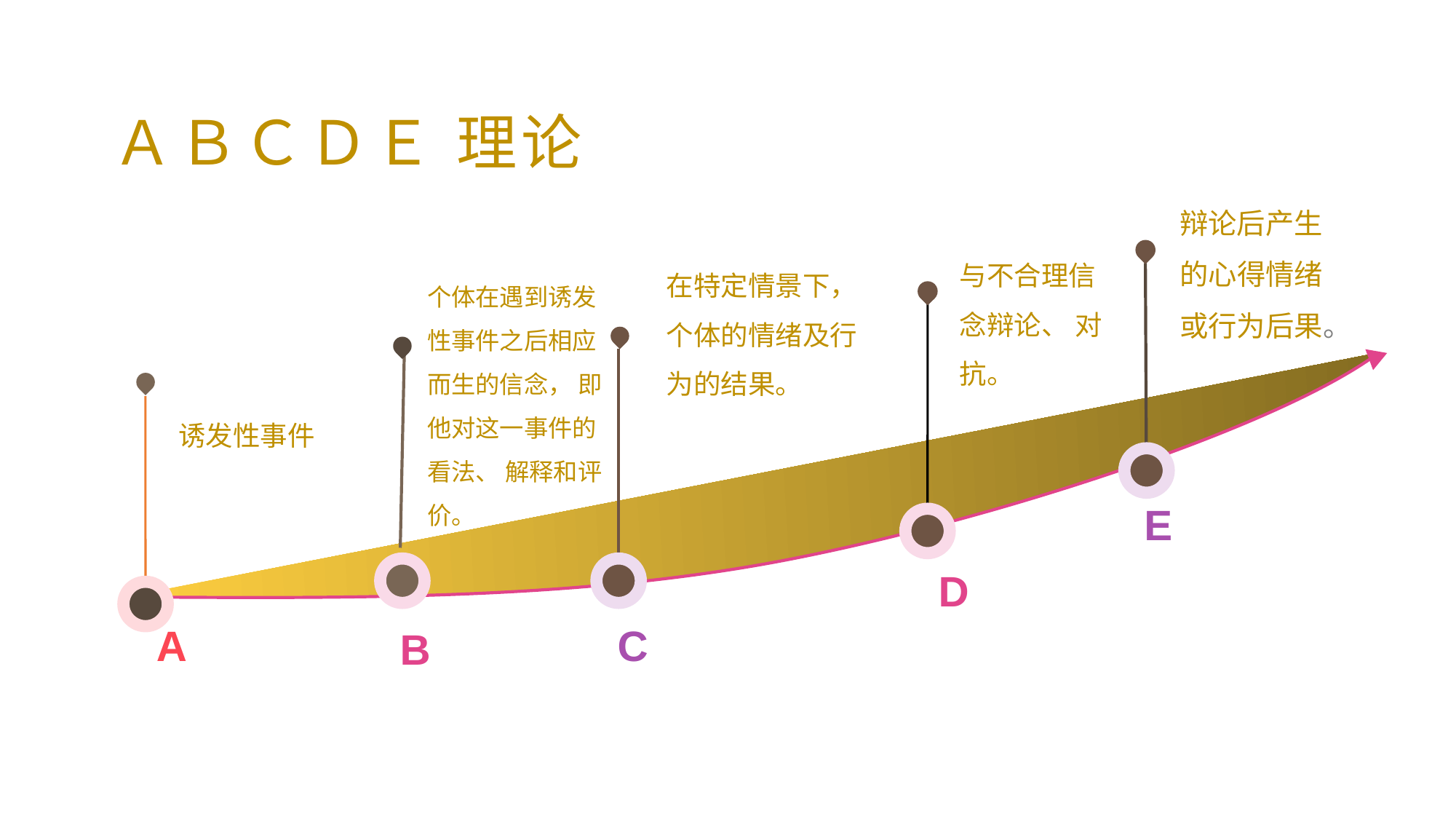

ＡＢＣＤＥ 理论
辩论后产生的心得情绪或行为后果。
与不合理信念辩论、 对抗。

在特定情景下， 个体的情绪及行为的结果。
个体在遇到诱发性事件之后相应而生的信念， 即他对这一事件的看法、 解释和评价。

诱发性事件

E

D

A
C
B